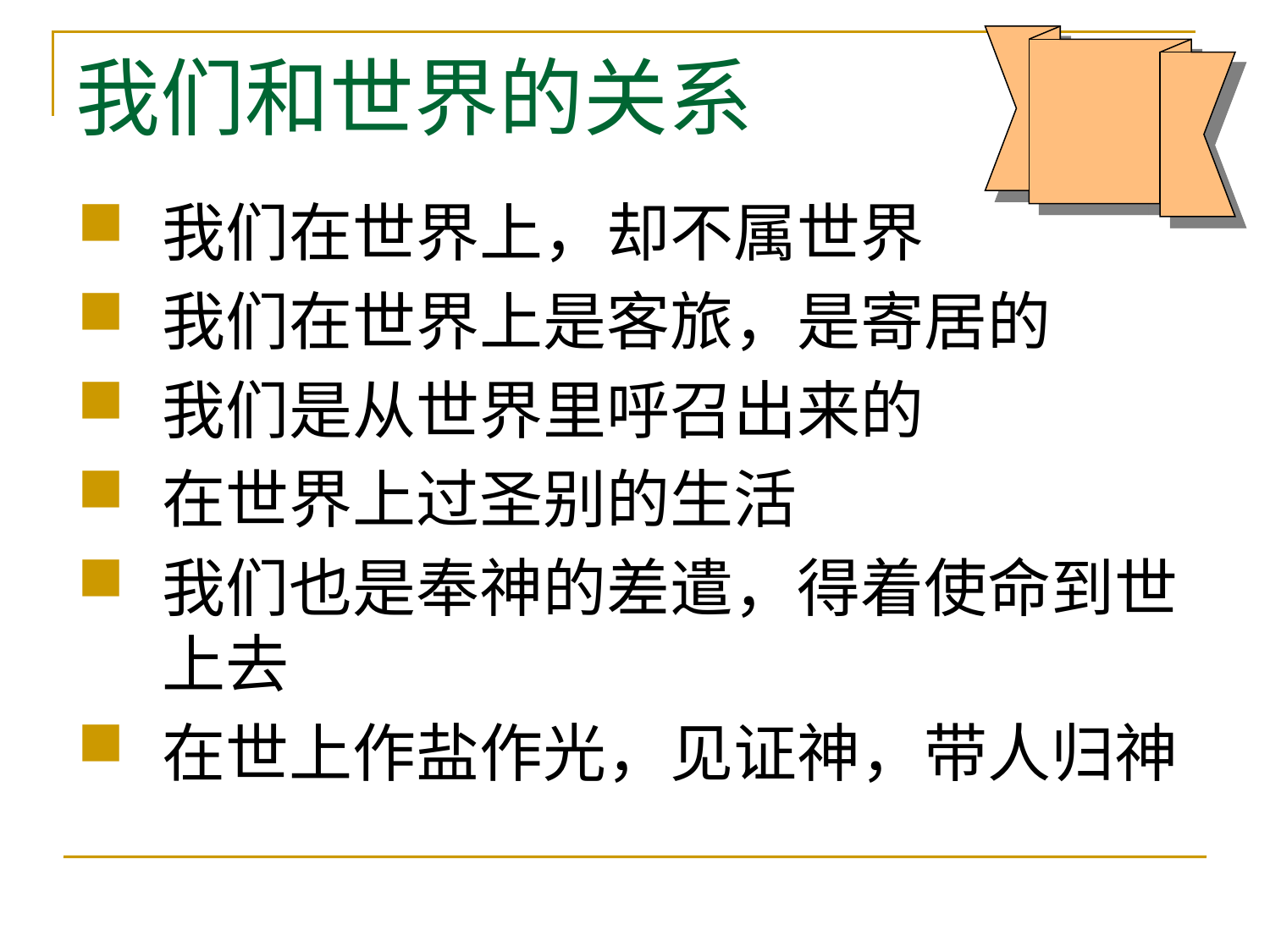

总结
# 我们和世界的关系
我们在世界上，却不属世界
我们在世界上是客旅，是寄居的
我们是从世界里呼召出来的
在世界上过圣别的生活
我们也是奉神的差遣，得着使命到世上去
在世上作盐作光，见证神，带人归神